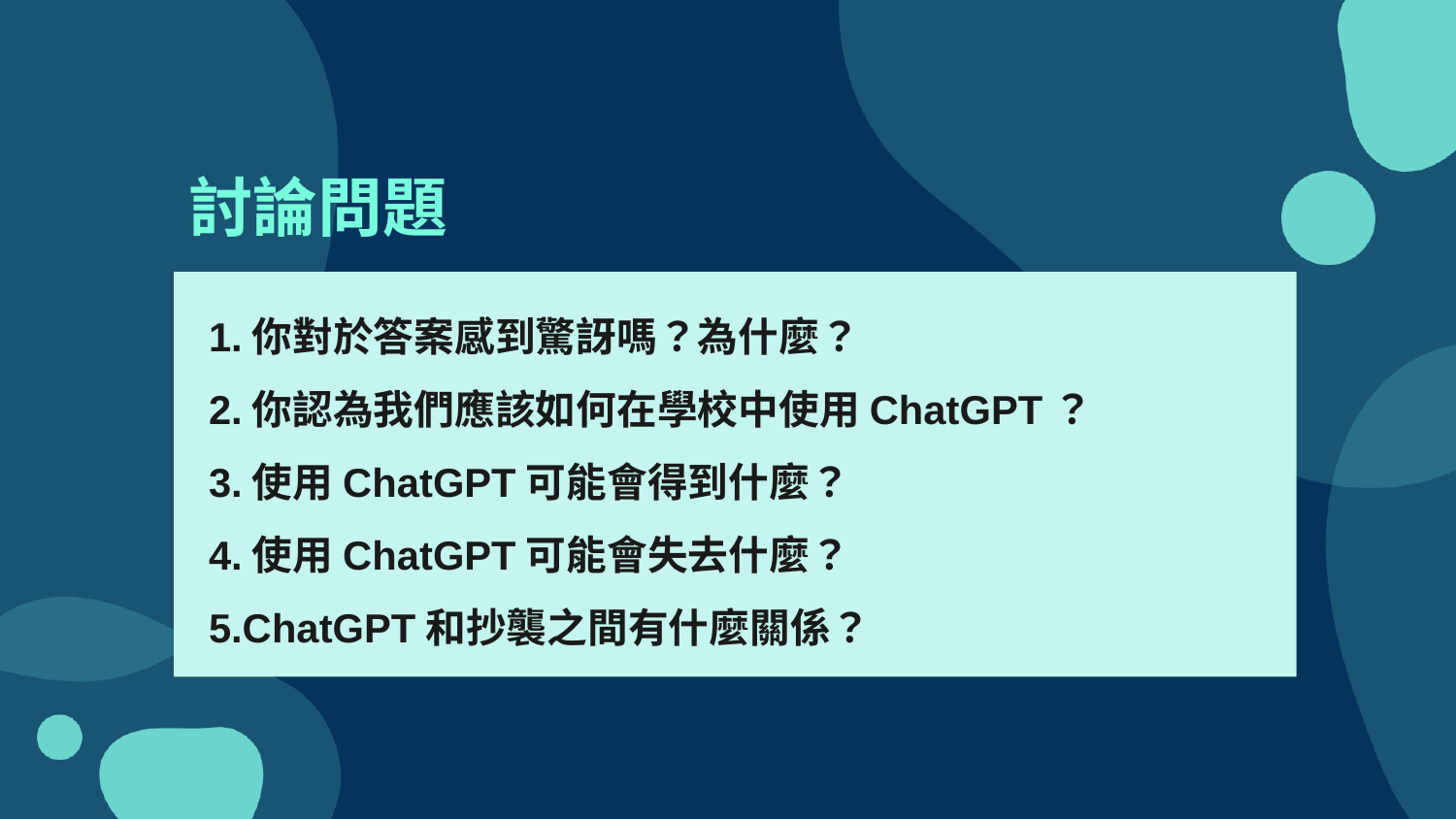

討論問題
1.你對於答案感到驚訝嗎？為什麼？
2.你認為我們應該如何在學校中使用ChatGPT？
3.使用ChatGPT可能會得到什麼？
4.使用ChatGPT可能會失去什麼？
5.ChatGPT和抄襲之間有什麼關係？